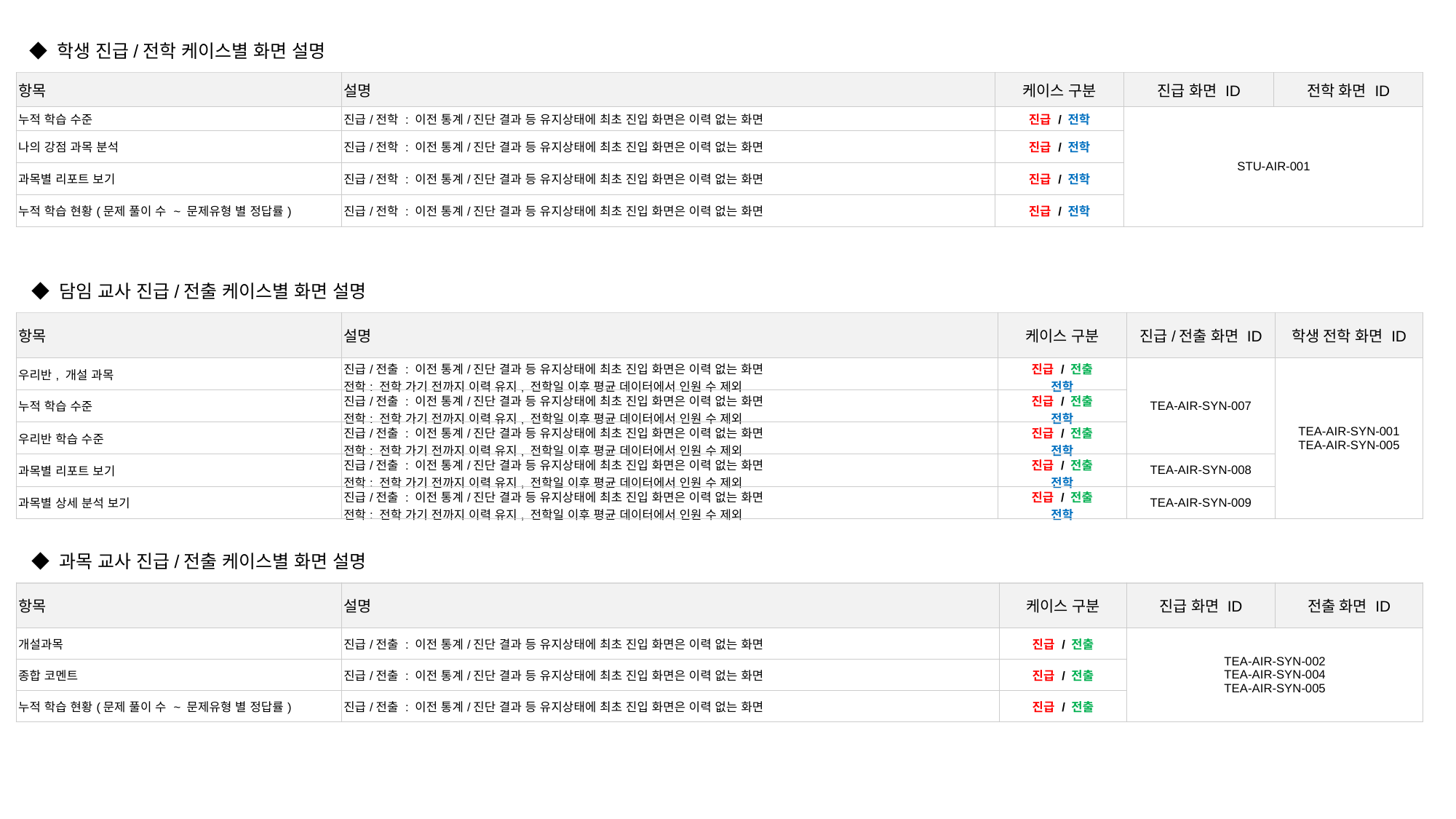

◆ 학생 진급/전학 케이스별 화면 설명
| 항목 | 설명 | 케이스 구분 | 진급 화면 ID | 전학 화면 ID |
| --- | --- | --- | --- | --- |
| 누적 학습 수준 | 진급/전학 : 이전 통계/진단 결과 등 유지상태에 최초 진입 화면은 이력 없는 화면 | 진급 / 전학 | STU-AIR-001 | STU-INT-MAI-001 |
| 나의 강점 과목 분석 | 진급/전학 : 이전 통계/진단 결과 등 유지상태에 최초 진입 화면은 이력 없는 화면 | 진급 / 전학 |  |  |
| 과목별 리포트 보기 | 진급/전학 : 이전 통계/진단 결과 등 유지상태에 최초 진입 화면은 이력 없는 화면 | 진급 / 전학 |  |  |
| 누적 학습 현황(문제 풀이 수 ~ 문제유형 별 정답률) | 진급/전학 : 이전 통계/진단 결과 등 유지상태에 최초 진입 화면은 이력 없는 화면 | 진급 / 전학 |  |  |
◆ 담임 교사 진급/전출 케이스별 화면 설명
| 항목 | 설명 | 케이스 구분 | 진급/전출 화면 ID | 학생 전학 화면 ID |
| --- | --- | --- | --- | --- |
| 우리반, 개설 과목 | 진급/전출 : 이전 통계/진단 결과 등 유지상태에 최초 진입 화면은 이력 없는 화면 전학: 전학 가기 전까지 이력 유지, 전학일 이후 평균 데이터에서 인원 수 제외 | 진급 / 전출 전학 | TEA-AIR-SYN-007 | TEA-AIR-SYN-001 TEA-AIR-SYN-005 |
| 누적 학습 수준 | 진급/전출 : 이전 통계/진단 결과 등 유지상태에 최초 진입 화면은 이력 없는 화면 전학: 전학 가기 전까지 이력 유지, 전학일 이후 평균 데이터에서 인원 수 제외 | 진급 / 전출 전학 | TEA-AIR-SYN-007 | TEA-AIR-SYN-001 TEA-AIR-SYN-004 TEA-AIR-SYN-005 |
| 우리반 학습 수준 | 진급/전출 : 이전 통계/진단 결과 등 유지상태에 최초 진입 화면은 이력 없는 화면 전학: 전학 가기 전까지 이력 유지, 전학일 이후 평균 데이터에서 인원 수 제외 | 진급 / 전출 전학 |  |  |
| 과목별 리포트 보기 | 진급/전출 : 이전 통계/진단 결과 등 유지상태에 최초 진입 화면은 이력 없는 화면 전학: 전학 가기 전까지 이력 유지, 전학일 이후 평균 데이터에서 인원 수 제외 | 진급 / 전출 전학 | TEA-AIR-SYN-008 |  |
| 과목별 상세 분석 보기 | 진급/전출 : 이전 통계/진단 결과 등 유지상태에 최초 진입 화면은 이력 없는 화면 전학: 전학 가기 전까지 이력 유지, 전학일 이후 평균 데이터에서 인원 수 제외 | 진급 / 전출 전학 | TEA-AIR-SYN-009 |  |
◆ 과목 교사 진급/전출 케이스별 화면 설명
| 항목 | 설명 | 케이스 구분 | 진급 화면 ID | 전출 화면 ID |
| --- | --- | --- | --- | --- |
| 개설과목 | 진급/전출 : 이전 통계/진단 결과 등 유지상태에 최초 진입 화면은 이력 없는 화면 | 진급 / 전출 | TEA-AIR-SYN-002 TEA-AIR-SYN-004 TEA-AIR-SYN-005 |  |
| 종합 코멘트 | 진급/전출 : 이전 통계/진단 결과 등 유지상태에 최초 진입 화면은 이력 없는 화면 | 진급 / 전출 |  |  |
| 누적 학습 현황(문제 풀이 수 ~ 문제유형 별 정답률) | 진급/전출 : 이전 통계/진단 결과 등 유지상태에 최초 진입 화면은 이력 없는 화면 | 진급 / 전출 |  |  |